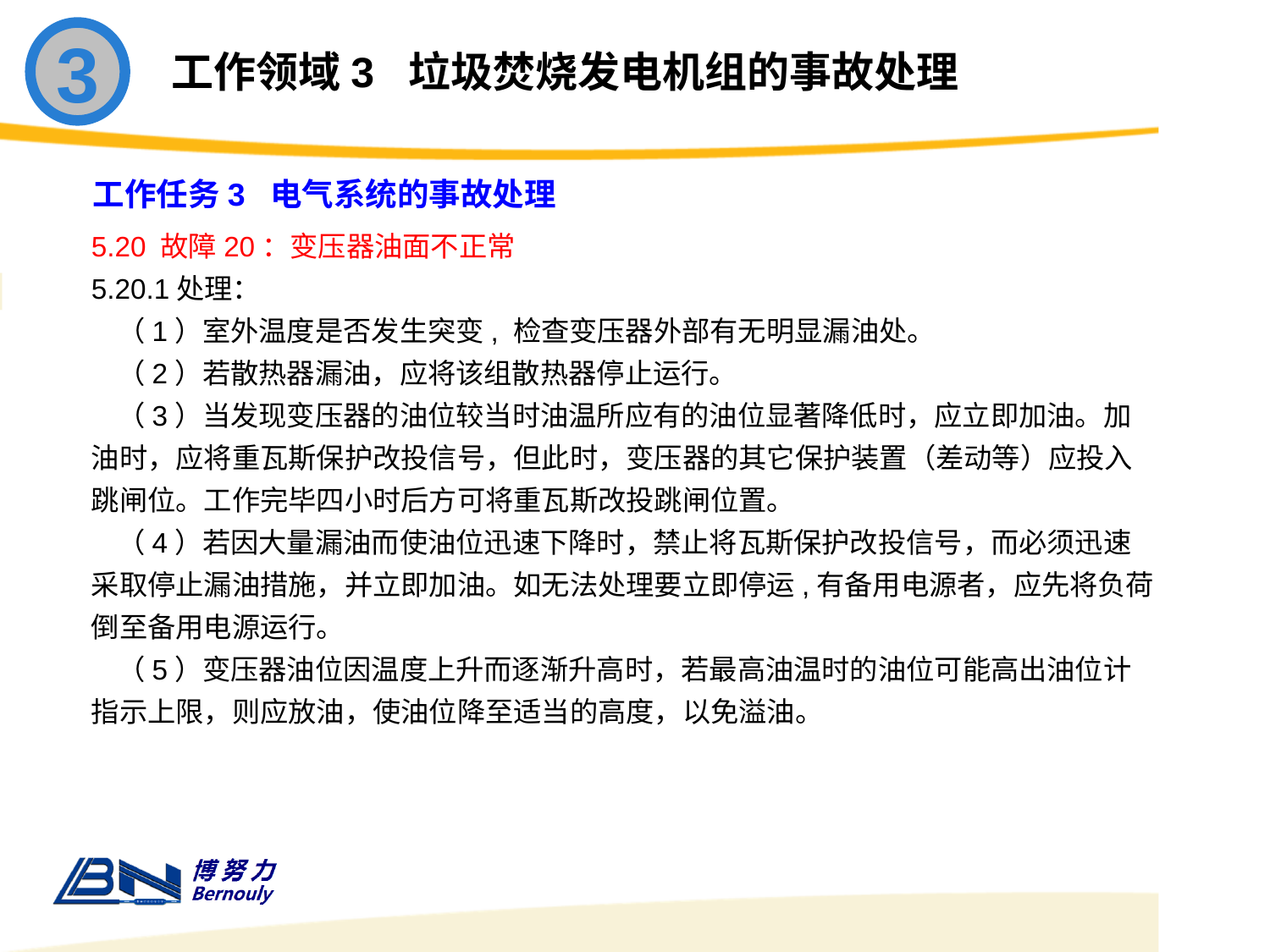

3
工作领域3  垃圾焚烧发电机组的事故处理
工作任务3  电气系统的事故处理
5.20 故障20：变压器油面不正常
5.20.1处理：
   （1）室外温度是否发生突变, 检查变压器外部有无明显漏油处。
   （2）若散热器漏油，应将该组散热器停止运行。
   （3）当发现变压器的油位较当时油温所应有的油位显著降低时，应立即加油。加油时，应将重瓦斯保护改投信号，但此时，变压器的其它保护装置（差动等）应投入跳闸位。工作完毕四小时后方可将重瓦斯改投跳闸位置。
   （4）若因大量漏油而使油位迅速下降时，禁止将瓦斯保护改投信号，而必须迅速采取停止漏油措施，并立即加油。如无法处理要立即停运,有备用电源者，应先将负荷倒至备用电源运行。
   （5）变压器油位因温度上升而逐渐升高时，若最高油温时的油位可能高出油位计指示上限，则应放油，使油位降至适当的高度，以免溢油。